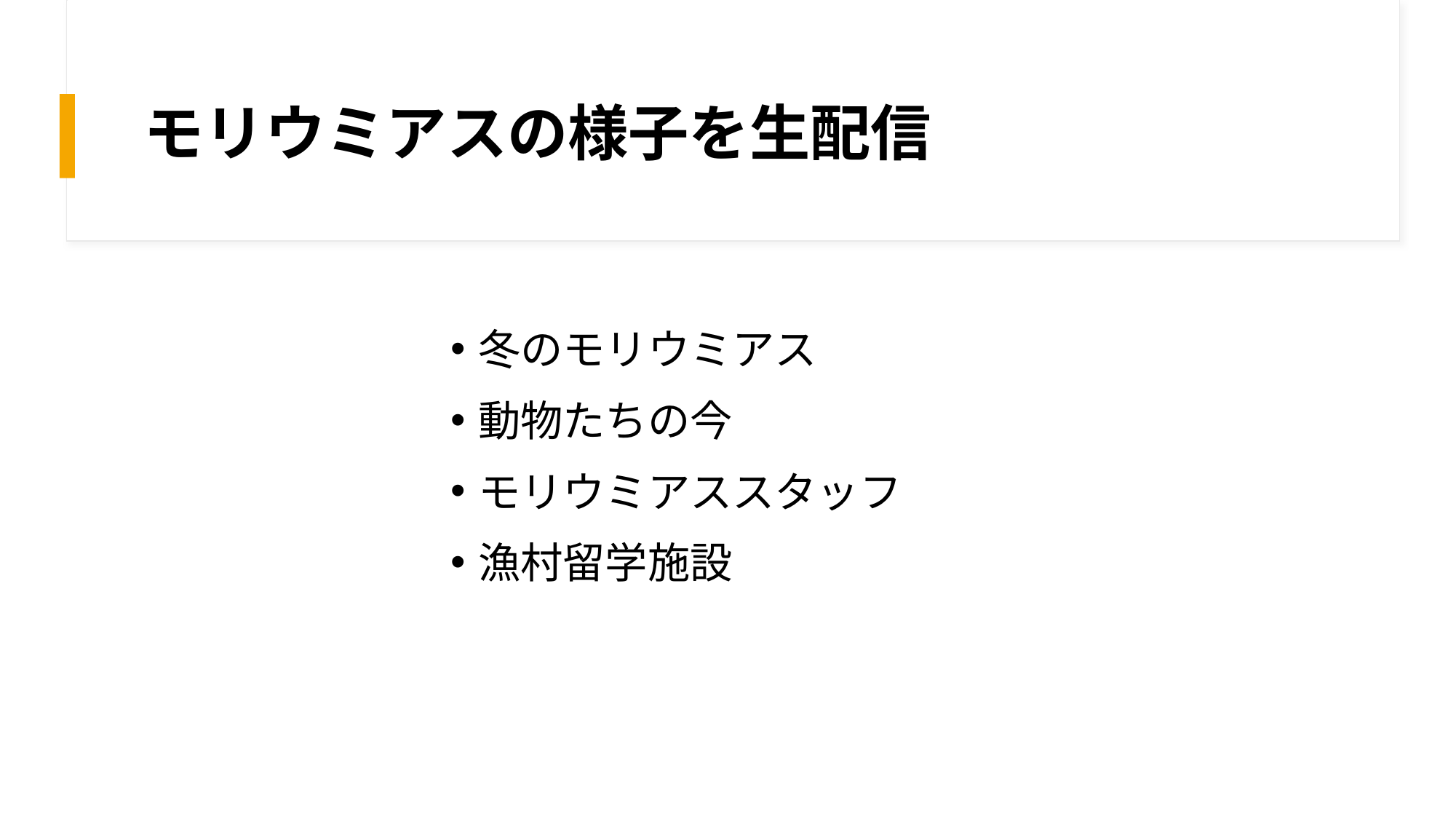

# モリウミアスの様子を生配信
冬のモリウミアス
動物たちの今
モリウミアススタッフ
漁村留学施設